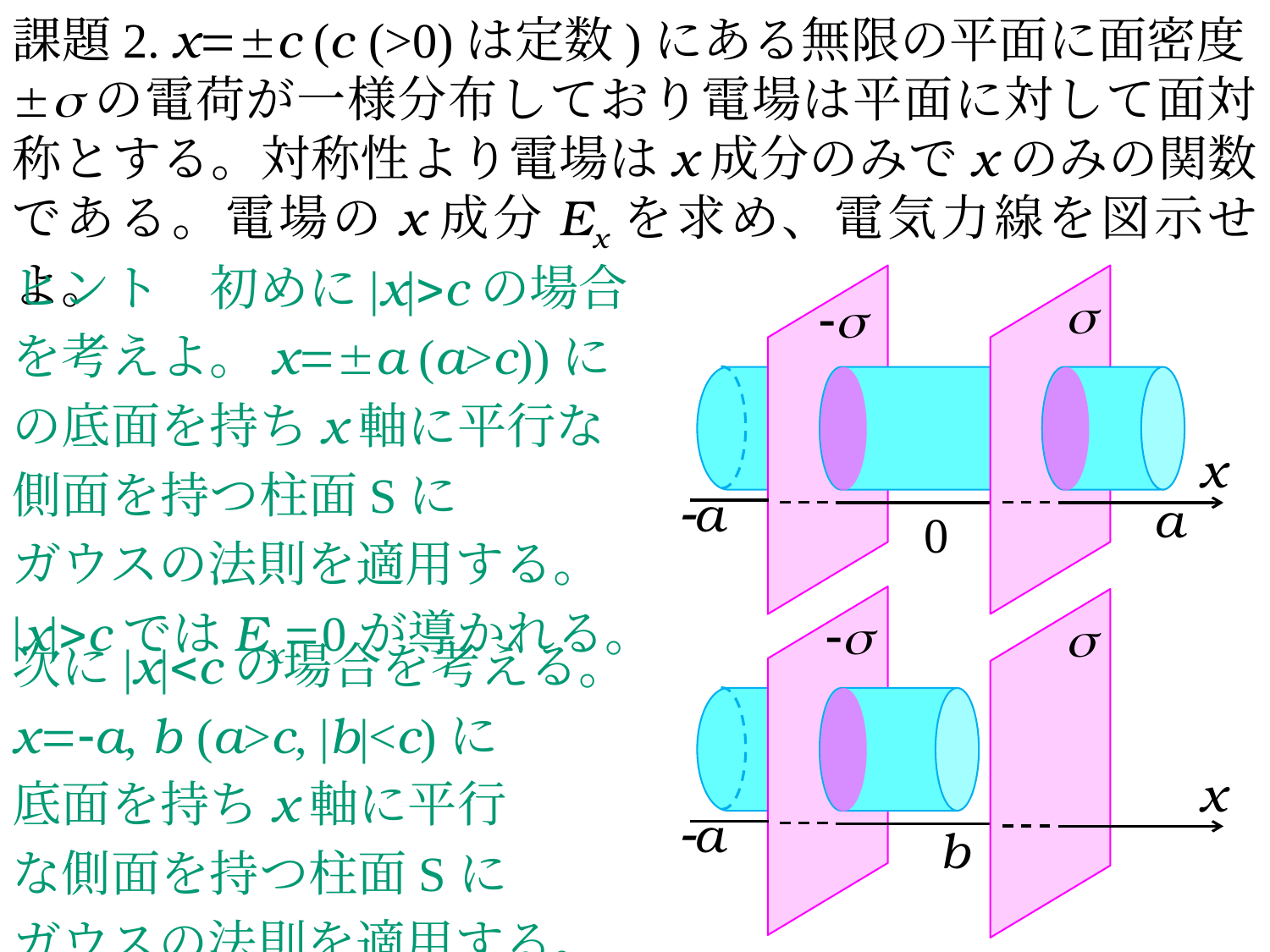

課題2. x=±c (c (>0)は定数)にある無限の平面に面密度±σの電荷が一様分布しており電場は平面に対して面対称とする。対称性より電場はx成分のみでxのみの関数である。電場のx成分Exを求め、電気力線を図示せよ。
ヒント　初めに|x|>cの場合
を考えよ。x=±a (a>c))に
の底面を持ちx軸に平行な
側面を持つ柱面Sに
ガウスの法則を適用する。
|x|>cではEx=0が導かれる。
σ
−σ

x
−a
a
0
−σ
σ
次に|x|<cの場合を考える。
x=−a, b (a>c, |b|<c)に
底面を持ちx軸に平行
な側面を持つ柱面Sに
ガウスの法則を適用する。

x
−a
b